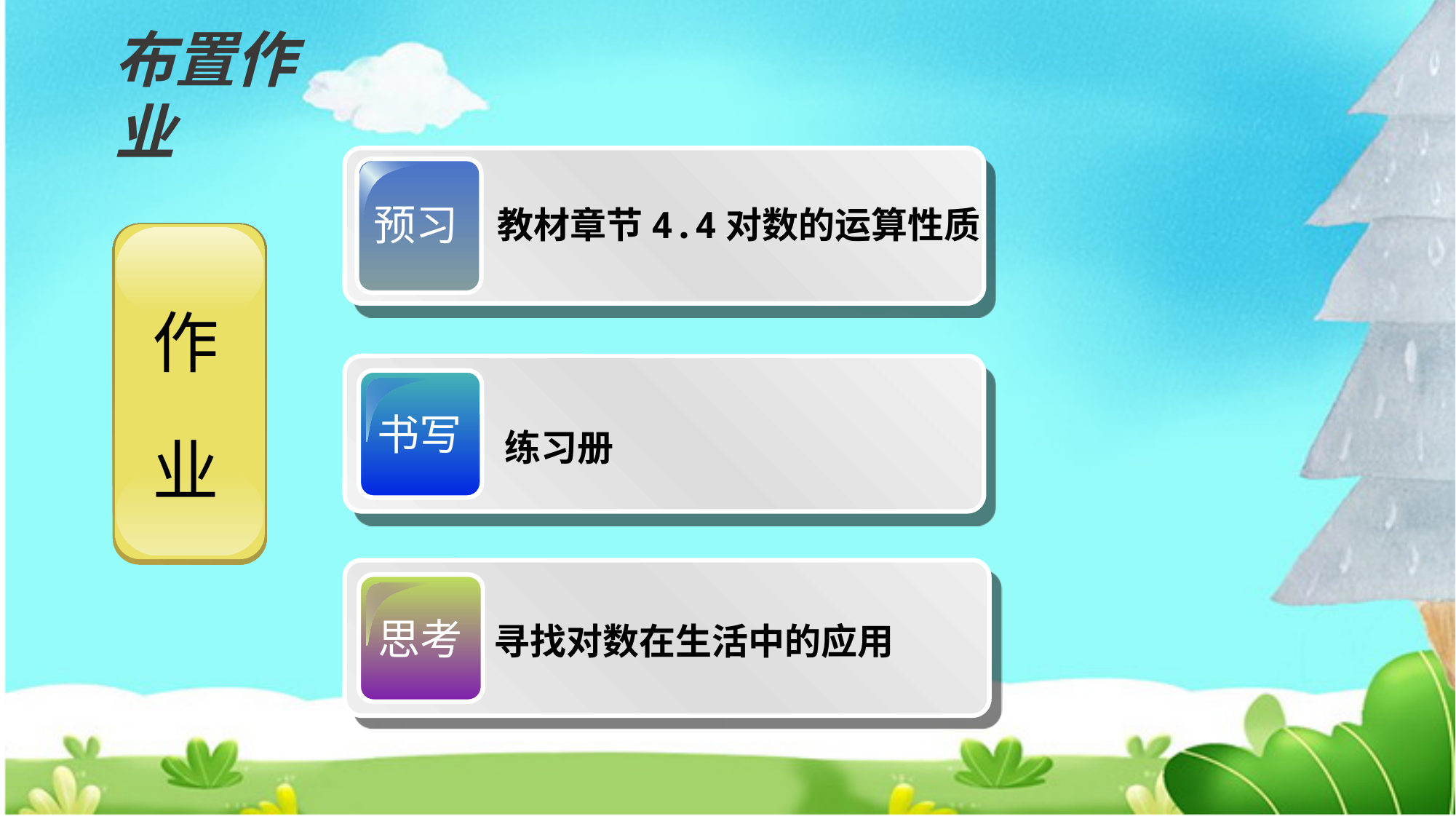

布置作业

预习
教材章节4.4对数的运算性质

书写
练习册

思考
寻找对数在生活中的应用

作
业